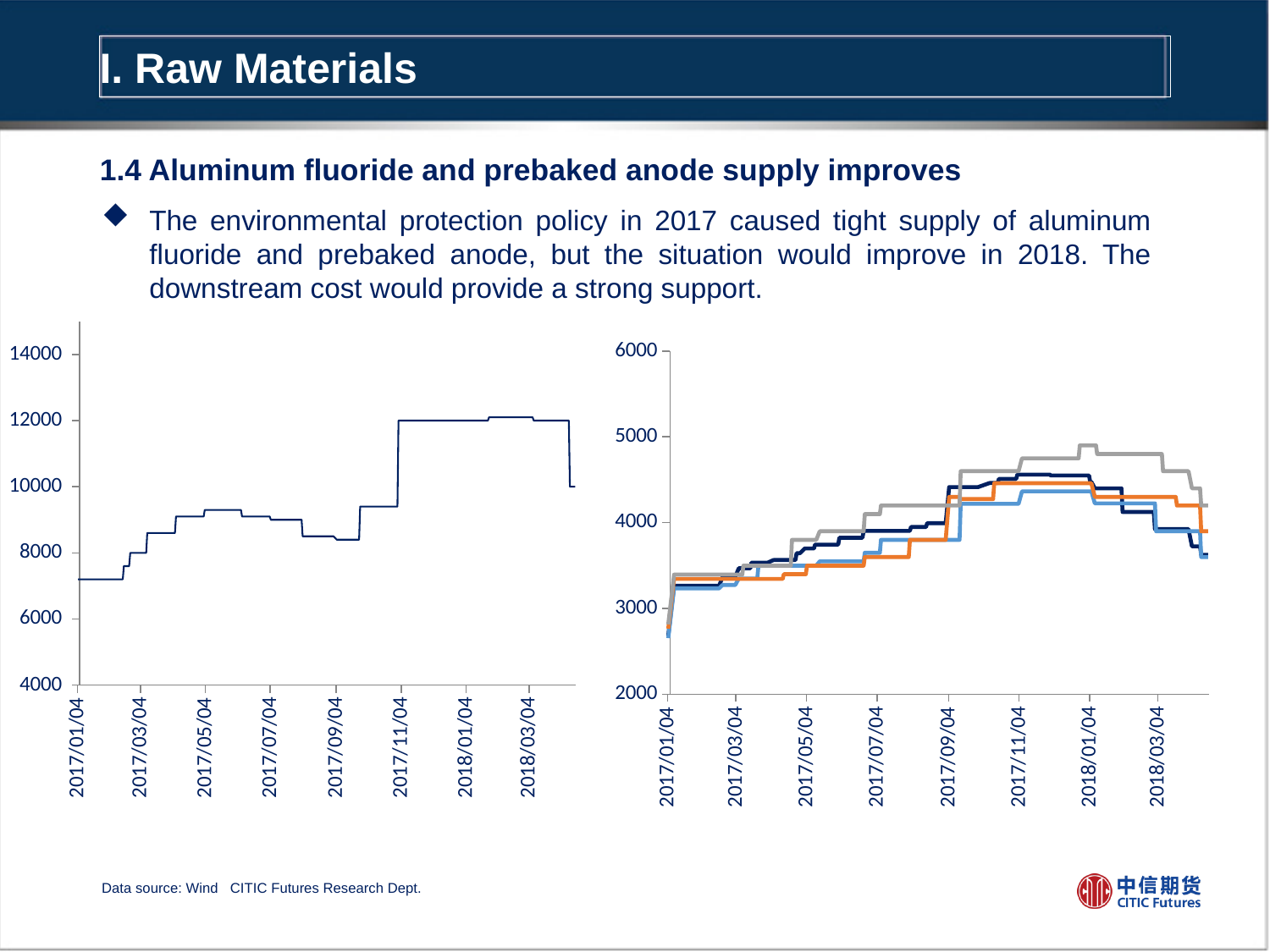

I. Raw Materials
1.4 Aluminum fluoride and prebaked anode supply improves
The environmental protection policy in 2017 caused tight supply of aluminum fluoride and prebaked anode, but the situation would improve in 2018. The downstream cost would provide a strong support.

### Chart

| Category | 氟化铝价格 |
|---|---|
| 43206 | 10000.0 |
| 43203 | 10000.0 |
| 43202 | 10000.0 |
| 43201 | 10000.0 |
| 43200 | 12000.0 |
| 43199 | 12000.0 |
| 43194 | 12000.0 |
| 43193 | 12000.0 |
| 43192 | 12000.0 |
| 43189 | 12000.0 |
| 43188 | 12000.0 |
| 43187 | 12000.0 |
| 43186 | 12000.0 |
| 43185 | 12000.0 |
| 43182 | 12000.0 |
| 43181 | 12000.0 |
| 43180 | 12000.0 |
| 43179 | 12000.0 |
| 43178 | 12000.0 |
| 43175 | 12000.0 |
| 43174 | 12000.0 |
| 43173 | 12000.0 |
| 43172 | 12000.0 |
| 43171 | 12000.0 |
| 43168 | 12000.0 |
| 43167 | 12000.0 |
| 43166 | 12100.0 |
| 43165 | 12100.0 |
| 43164 | 12100.0 |
| 43161 | 12100.0 |
| 43160 | 12100.0 |
| 43159 | 12100.0 |
| 43158 | 12100.0 |
| 43157 | 12100.0 |
| 43154 | 12100.0 |
| 43153 | 12100.0 |
| 43145 | 12100.0 |
| 43144 | 12100.0 |
| 43143 | 12100.0 |
| 43140 | 12100.0 |
| 43139 | 12100.0 |
| 43138 | 12100.0 |
| 43137 | 12100.0 |
| 43136 | 12100.0 |
| 43133 | 12100.0 |
| 43132 | 12100.0 |
| 43131 | 12100.0 |
| 43130 | 12100.0 |
| 43129 | 12100.0 |
| 43126 | 12100.0 |
| 43125 | 12100.0 |
| 43124 | 12000.0 |
| 43123 | 12000.0 |
| 43122 | 12000.0 |
| 43119 | 12000.0 |
| 43118 | 12000.0 |
| 43117 | 12000.0 |
| 43116 | 12000.0 |
| 43115 | 12000.0 |
| 43112 | 12000.0 |
| 43111 | 12000.0 |
| 43110 | 12000.0 |
| 43109 | 12000.0 |
| 43108 | 12000.0 |
| 43105 | 12000.0 |
| 43104 | 12000.0 |
| 43103 | 12000.0 |
| 43102 | 12000.0 |
| 43098 | 12000.0 |
| 43097 | 12000.0 |
| 43096 | 12000.0 |
| 43095 | 12000.0 |
| 43094 | 12000.0 |
| 43091 | 12000.0 |
| 43090 | 12000.0 |
| 43089 | 12000.0 |
| 43088 | 12000.0 |
| 43087 | 12000.0 |
| 43084 | 12000.0 |
| 43083 | 12000.0 |
| 43082 | 12000.0 |
| 43081 | 12000.0 |
| 43080 | 12000.0 |
| 43077 | 12000.0 |
| 43076 | 12000.0 |
| 43075 | 12000.0 |
| 43074 | 12000.0 |
| 43073 | 12000.0 |
| 43070 | 12000.0 |
| 43069 | 12000.0 |
| 43068 | 12000.0 |
| 43067 | 12000.0 |
| 43066 | 12000.0 |
| 43063 | 12000.0 |
| 43062 | 12000.0 |
| 43061 | 12000.0 |
| 43060 | 12000.0 |
| 43059 | 12000.0 |
| 43056 | 12000.0 |
| 43054 | 12000.0 |
| 43053 | 12000.0 |
| 43052 | 12000.0 |
| 43049 | 12000.0 |
| 43048 | 12000.0 |
| 43047 | 12000.0 |
| 43046 | 12000.0 |
| 43045 | 12000.0 |
| 43042 | 12000.0 |
| 43041 | 12000.0 |
| 43040 | 12000.0 |
| 43039 | 9400.0 |
| 43038 | 9400.0 |
| 43035 | 9400.0 |
| 43034 | 9400.0 |
| 43033 | 9400.0 |
| 43032 | 9400.0 |
| 43031 | 9400.0 |
| 43028 | 9400.0 |
| 43027 | 9400.0 |
| 43026 | 9400.0 |
| 43025 | 9400.0 |
| 43024 | 9400.0 |
| 43021 | 9400.0 |
| 43020 | 9400.0 |
| 43019 | 9400.0 |
| 43018 | 9400.0 |
| 43017 | 9400.0 |
| 43007 | 9400.0 |
| 43006 | 9400.0 |
| 43005 | 9400.0 |
| 43004 | 9400.0 |
| 43003 | 8400.0 |
| 43000 | 8400.0 |
| 42999 | 8400.0 |
| 42998 | 8400.0 |
| 42997 | 8400.0 |
| 42996 | 8400.0 |
| 42993 | 8400.0 |
| 42992 | 8400.0 |
| 42991 | 8400.0 |
| 42990 | 8400.0 |
| 42989 | 8400.0 |
| 42986 | 8400.0 |
| 42985 | 8400.0 |
| 42984 | 8400.0 |
| 42983 | 8400.0 |
| 42982 | 8400.0 |
| 42979 | 8500.0 |
| 42978 | 8500.0 |
| 42977 | 8500.0 |
| 42976 | 8500.0 |
| 42975 | 8500.0 |
| 42972 | 8500.0 |
| 42971 | 8500.0 |
| 42970 | 8500.0 |
| 42969 | 8500.0 |
| 42968 | 8500.0 |
| 42965 | 8500.0 |
| 42964 | 8500.0 |
| 42963 | 8500.0 |
| 42962 | 8500.0 |
| 42961 | 8500.0 |
| 42958 | 8500.0 |
| 42957 | 8500.0 |
| 42956 | 8500.0 |
| 42955 | 8500.0 |
| 42954 | 8500.0 |
| 42951 | 8500.0 |
| 42950 | 8500.0 |
| 42949 | 9000.0 |
| 42948 | 9000.0 |
| 42947 | 9000.0 |
| 42944 | 9000.0 |
| 42943 | 9000.0 |
| 42942 | 9000.0 |
| 42941 | 9000.0 |
| 42940 | 9000.0 |
| 42937 | 9000.0 |
| 42936 | 9000.0 |
| 42935 | 9000.0 |
| 42934 | 9000.0 |
| 42933 | 9000.0 |
| 42930 | 9000.0 |
| 42929 | 9000.0 |
| 42928 | 9000.0 |
| 42927 | 9000.0 |
| 42926 | 9000.0 |
| 42923 | 9000.0 |
| 42922 | 9000.0 |
| 42921 | 9000.0 |
| 42920 | 9000.0 |
| 42919 | 9100.0 |
| 42916 | 9100.0 |
| 42915 | 9100.0 |
| 42914 | 9100.0 |
| 42913 | 9100.0 |
| 42912 | 9100.0 |
| 42909 | 9100.0 |
| 42908 | 9100.0 |
| 42907 | 9100.0 |
| 42906 | 9100.0 |
| 42905 | 9100.0 |
| 42902 | 9100.0 |
| 42901 | 9100.0 |
| 42900 | 9100.0 |
| 42899 | 9100.0 |
| 42898 | 9100.0 |
| 42895 | 9100.0 |
| 42894 | 9100.0 |
| 42893 | 9100.0 |
| 42892 | 9300.0 |
| 42891 | 9300.0 |
| 42888 | 9300.0 |
| 42887 | 9300.0 |
| 42886 | 9300.0 |
| 42881 | 9300.0 |
| 42880 | 9300.0 |
| 42879 | 9300.0 |
| 42878 | 9300.0 |
| 42877 | 9300.0 |
| 42874 | 9300.0 |
| 42873 | 9300.0 |
| 42872 | 9300.0 |
| 42871 | 9300.0 |
| 42870 | 9300.0 |
| 42867 | 9300.0 |
| 42866 | 9300.0 |
| 42865 | 9300.0 |
| 42864 | 9300.0 |
| 42863 | 9300.0 |
| 42860 | 9300.0 |
| 42859 | 9300.0 |
| 42858 | 9300.0 |
| 42857 | 9100.0 |
| 42853 | 9100.0 |
| 42852 | 9100.0 |
| 42851 | 9100.0 |
| 42850 | 9100.0 |
| 42849 | 9100.0 |
| 42846 | 9100.0 |
| 42845 | 9100.0 |
| 42844 | 9100.0 |
| 42843 | 9100.0 |
| 42842 | 9100.0 |
| 42839 | 9100.0 |
| 42838 | 9100.0 |
| 42837 | 9100.0 |
| 42836 | 9100.0 |
| 42835 | 9100.0 |
| 42832 | 9100.0 |
| 42831 | 9100.0 |
| 42830 | 8600.0 |
| 42825 | 8600.0 |
| 42824 | 8600.0 |
| 42823 | 8600.0 |
| 42822 | 8600.0 |
| 42821 | 8600.0 |
| 42818 | 8600.0 |
| 42817 | 8600.0 |
| 42816 | 8600.0 |
| 42815 | 8600.0 |
| 42814 | 8600.0 |
| 42811 | 8600.0 |
| 42810 | 8600.0 |
| 42809 | 8600.0 |
| 42808 | 8600.0 |
| 42807 | 8600.0 |
| 42804 | 8600.0 |
| 42803 | 8000.0 |
| 42802 | 8000.0 |
| 42801 | 8000.0 |
| 42800 | 8000.0 |
| 42797 | 8000.0 |
| 42796 | 8000.0 |
| 42795 | 8000.0 |
| 42794 | 8000.0 |
| 42793 | 8000.0 |
| 42790 | 8000.0 |
| 42789 | 8000.0 |
| 42788 | 8000.0 |
| 42787 | 7600.0 |
| 42786 | 7600.0 |
| 42783 | 7600.0 |
| 42782 | 7600.0 |
| 42781 | 7200.0 |
| 42780 | 7200.0 |
| 42779 | 7200.0 |
| 42776 | 7200.0 |
| 42775 | 7200.0 |
| 42774 | 7200.0 |
| 42773 | 7200.0 |
| 42772 | 7200.0 |
| 42769 | 7200.0 |
| 42761 | 7200.0 |
| 42760 | 7200.0 |
| 42759 | 7200.0 |
| 42758 | 7200.0 |
| 42755 | 7200.0 |
| 42754 | 7200.0 |
| 42753 | 7200.0 |
| 42752 | 7200.0 |
| 42751 | 7200.0 |
| 42748 | 7200.0 |
| 42747 | 7200.0 |
| 42746 | 7200.0 |
| 42745 | 7200.0 |
| 42744 | 7200.0 |
| 42739 | 7200.0 |

### Chart

| Category | 华东地区 | 华中地区 | 西南地区 | 西北地区 |
|---|---|---|---|---|
|  | None | None | None | None |
| 43206 | 3625.0 | 3600.0 | 3900.0 | 4200.0 |
| 43203 | 3625.0 | 3600.0 | 3900.0 | 4200.0 |
| 43202 | 3625.0 | 3600.0 | 3900.0 | 4200.0 |
| 43201 | 3625.0 | 3600.0 | 3900.0 | 4200.0 |
| 43200 | 3625.0 | 3600.0 | 3900.0 | 4200.0 |
| 43199 | 3725.0 | 3900.0 | 4200.0 | 4400.0 |
| 43194 | 3725.0 | 3900.0 | 4200.0 | 4400.0 |
| 43193 | 3725.0 | 3900.0 | 4200.0 | 4400.0 |
| 43192 | 3725.0 | 3900.0 | 4200.0 | 4400.0 |
| 43189 | 3925.0 | 3900.0 | 4200.0 | 4600.0 |
| 43188 | 3925.0 | 3900.0 | 4200.0 | 4600.0 |
| 43187 | 3925.0 | 3900.0 | 4200.0 | 4600.0 |
| 43186 | 3925.0 | 3900.0 | 4200.0 | 4600.0 |
| 43185 | 3925.0 | 3900.0 | 4200.0 | 4600.0 |
| 43182 | 3925.0 | 3900.0 | 4200.0 | 4600.0 |
| 43181 | 3925.0 | 3900.0 | 4200.0 | 4600.0 |
| 43180 | 3925.0 | 3900.0 | 4200.0 | 4600.0 |
| 43179 | 3925.0 | 3900.0 | 4200.0 | 4600.0 |
| 43178 | 3925.0 | 3900.0 | 4300.0 | 4600.0 |
| 43175 | 3925.0 | 3900.0 | 4300.0 | 4600.0 |
| 43174 | 3925.0 | 3900.0 | 4300.0 | 4600.0 |
| 43173 | 3925.0 | 3900.0 | 4300.0 | 4600.0 |
| 43172 | 3925.0 | 3900.0 | 4300.0 | 4600.0 |
| 43171 | 3925.0 | 3900.0 | 4300.0 | 4600.0 |
| 43168 | 3925.0 | 3900.0 | 4300.0 | 4600.0 |
| 43167 | 3925.0 | 3900.0 | 4300.0 | 4600.0 |
| 43166 | 3925.0 | 3900.0 | 4300.0 | 4800.0 |
| 43165 | 3925.0 | 3900.0 | 4300.0 | 4800.0 |
| 43164 | 3925.0 | 3900.0 | 4300.0 | 4800.0 |
| 43161 | 3925.0 | 3900.0 | 4300.0 | 4800.0 |
| 43160 | 3925.0 | 4225.0 | 4300.0 | 4800.0 |
| 43159 | 4125.0 | 4225.0 | 4300.0 | 4800.0 |
| 43158 | 4125.0 | 4225.0 | 4300.0 | 4800.0 |
| 43157 | 4125.0 | 4225.0 | 4300.0 | 4800.0 |
| 43154 | 4125.0 | 4225.0 | 4300.0 | 4800.0 |
| 43153 | 4125.0 | 4225.0 | 4300.0 | 4800.0 |
| 43145 | 4125.0 | 4225.0 | 4300.0 | 4800.0 |
| 43144 | 4125.0 | 4225.0 | 4300.0 | 4800.0 |
| 43143 | 4125.0 | 4225.0 | 4300.0 | 4800.0 |
| 43140 | 4125.0 | 4225.0 | 4300.0 | 4800.0 |
| 43139 | 4125.0 | 4225.0 | 4300.0 | 4800.0 |
| 43138 | 4125.0 | 4225.0 | 4300.0 | 4800.0 |
| 43137 | 4125.0 | 4225.0 | 4300.0 | 4800.0 |
| 43136 | 4125.0 | 4225.0 | 4300.0 | 4800.0 |
| 43133 | 4125.0 | 4225.0 | 4300.0 | 4800.0 |
| 43132 | 4125.0 | 4225.0 | 4300.0 | 4800.0 |
| 43131 | 4400.0 | 4225.0 | 4300.0 | 4800.0 |
| 43130 | 4400.0 | 4225.0 | 4300.0 | 4800.0 |
| 43129 | 4400.0 | 4225.0 | 4300.0 | 4800.0 |
| 43126 | 4400.0 | 4225.0 | 4300.0 | 4800.0 |
| 43125 | 4400.0 | 4225.0 | 4300.0 | 4800.0 |
| 43124 | 4400.0 | 4225.0 | 4300.0 | 4800.0 |
| 43123 | 4400.0 | 4225.0 | 4300.0 | 4800.0 |
| 43122 | 4400.0 | 4225.0 | 4300.0 | 4800.0 |
| 43119 | 4400.0 | 4225.0 | 4300.0 | 4800.0 |
| 43118 | 4400.0 | 4225.0 | 4300.0 | 4800.0 |
| 43117 | 4400.0 | 4225.0 | 4300.0 | 4800.0 |
| 43116 | 4400.0 | 4225.0 | 4300.0 | 4800.0 |
| 43115 | 4400.0 | 4225.0 | 4300.0 | 4800.0 |
| 43112 | 4400.0 | 4225.0 | 4300.0 | 4800.0 |
| 43111 | 4400.0 | 4225.0 | 4300.0 | 4800.0 |
| 43110 | 4400.0 | 4225.0 | 4300.0 | 4800.0 |
| 43109 | 4400.0 | 4225.0 | 4300.0 | 4900.0 |
| 43108 | 4400.0 | 4225.0 | 4300.0 | 4900.0 |
| 43105 | 4475.0 | 4365.0 | 4460.0 | 4900.0 |
| 43104 | 4475.0 | 4365.0 | 4460.0 | 4900.0 |
| 43103 | 4550.0 | 4365.0 | 4460.0 | 4900.0 |
| 43102 | 4550.0 | 4365.0 | 4460.0 | 4900.0 |
| 43098 | 4550.0 | 4365.0 | 4460.0 | 4900.0 |
| 43097 | 4550.0 | 4365.0 | 4460.0 | 4900.0 |
| 43096 | 4550.0 | 4365.0 | 4460.0 | 4900.0 |
| 43095 | 4550.0 | 4365.0 | 4460.0 | 4900.0 |
| 43094 | 4550.0 | 4365.0 | 4460.0 | 4750.0 |
| 43091 | 4550.0 | 4365.0 | 4460.0 | 4750.0 |
| 43090 | 4550.0 | 4365.0 | 4460.0 | 4750.0 |
| 43089 | 4550.0 | 4365.0 | 4460.0 | 4750.0 |
| 43088 | 4550.0 | 4365.0 | 4460.0 | 4750.0 |
| 43087 | 4550.0 | 4365.0 | 4460.0 | 4750.0 |
| 43084 | 4550.0 | 4365.0 | 4460.0 | 4750.0 |
| 43083 | 4550.0 | 4365.0 | 4460.0 | 4750.0 |
| 43082 | 4550.0 | 4365.0 | 4460.0 | 4750.0 |
| 43081 | 4550.0 | 4365.0 | 4460.0 | 4750.0 |
| 43080 | 4550.0 | 4365.0 | 4460.0 | 4750.0 |
| 43077 | 4550.0 | 4365.0 | 4460.0 | 4750.0 |
| 43076 | 4550.0 | 4365.0 | 4460.0 | 4750.0 |
| 43075 | 4550.0 | 4365.0 | 4460.0 | 4750.0 |
| 43074 | 4550.0 | 4365.0 | 4460.0 | 4750.0 |
| 43073 | 4550.0 | 4365.0 | 4460.0 | 4750.0 |
| 43070 | 4550.0 | 4365.0 | 4460.0 | 4750.0 |
| 43069 | 4560.0 | 4365.0 | 4460.0 | 4750.0 |
| 43068 | 4560.0 | 4365.0 | 4460.0 | 4750.0 |
| 43067 | 4560.0 | 4365.0 | 4460.0 | 4750.0 |
| 43066 | 4560.0 | 4365.0 | 4460.0 | 4750.0 |
| 43063 | 4560.0 | 4365.0 | 4460.0 | 4750.0 |
| 43062 | 4560.0 | 4365.0 | 4460.0 | 4750.0 |
| 43061 | 4560.0 | 4365.0 | 4460.0 | 4750.0 |
| 43060 | 4560.0 | 4365.0 | 4460.0 | 4750.0 |
| 43059 | 4560.0 | 4365.0 | 4460.0 | 4750.0 |
| 43056 | 4560.0 | 4365.0 | 4460.0 | 4750.0 |
| 43054 | 4560.0 | 4365.0 | 4460.0 | 4750.0 |
| 43053 | 4560.0 | 4365.0 | 4460.0 | 4750.0 |
| 43052 | 4560.0 | 4365.0 | 4460.0 | 4750.0 |
| 43049 | 4560.0 | 4365.0 | 4460.0 | 4750.0 |
| 43048 | 4560.0 | 4365.0 | 4460.0 | 4750.0 |
| 43047 | 4560.0 | 4365.0 | 4460.0 | 4750.0 |
| 43046 | 4560.0 | 4365.0 | 4460.0 | 4750.0 |
| 43045 | 4560.0 | 4365.0 | 4460.0 | 4750.0 |
| 43042 | 4560.0 | 4220.0 | 4460.0 | 4600.0 |
| 43041 | 4560.0 | 4220.0 | 4460.0 | 4600.0 |
| 43040 | 4510.0 | 4220.0 | 4460.0 | 4600.0 |
| 43039 | 4510.0 | 4220.0 | 4460.0 | 4600.0 |
| 43038 | 4510.0 | 4220.0 | 4460.0 | 4600.0 |
| 43035 | 4510.0 | 4220.0 | 4460.0 | 4600.0 |
| 43034 | 4510.0 | 4220.0 | 4460.0 | 4600.0 |
| 43033 | 4510.0 | 4220.0 | 4460.0 | 4600.0 |
| 43032 | 4510.0 | 4220.0 | 4460.0 | 4600.0 |
| 43031 | 4510.0 | 4220.0 | 4460.0 | 4600.0 |
| 43028 | 4510.0 | 4220.0 | 4460.0 | 4600.0 |
| 43027 | 4510.0 | 4220.0 | 4460.0 | 4600.0 |
| 43026 | 4510.0 | 4220.0 | 4460.0 | 4600.0 |
| 43025 | 4510.0 | 4220.0 | 4460.0 | 4600.0 |
| 43024 | 4462.5 | 4220.0 | 4460.0 | 4600.0 |
| 43021 | 4462.5 | 4220.0 | 4460.0 | 4600.0 |
| 43020 | 4462.5 | 4220.0 | 4275.0 | 4600.0 |
| 43019 | 4462.5 | 4220.0 | 4275.0 | 4600.0 |
| 43018 | 4462.5 | 4220.0 | 4275.0 | 4600.0 |
| 43017 | 4462.5 | 4220.0 | 4275.0 | 4600.0 |
| 43007 | 4415.0 | 4220.0 | 4275.0 | 4600.0 |
| 43006 | 4415.0 | 4220.0 | 4275.0 | 4600.0 |
| 43005 | 4415.0 | 4220.0 | 4275.0 | 4600.0 |
| 43004 | 4415.0 | 4220.0 | 4275.0 | 4600.0 |
| 43003 | 4415.0 | 4220.0 | 4275.0 | 4600.0 |
| 43000 | 4415.0 | 4220.0 | 4275.0 | 4600.0 |
| 42999 | 4415.0 | 4220.0 | 4275.0 | 4600.0 |
| 42998 | 4415.0 | 4220.0 | 4275.0 | 4600.0 |
| 42997 | 4415.0 | 4220.0 | 4275.0 | 4600.0 |
| 42996 | 4415.0 | 4220.0 | 4275.0 | 4600.0 |
| 42993 | 4415.0 | 4220.0 | 4275.0 | 4600.0 |
| 42992 | 4415.0 | 4220.0 | 4275.0 | 4600.0 |
| 42991 | 4415.0 | 3800.0 | 4300.0 | 4200.0 |
| 42990 | 4415.0 | 3800.0 | 4300.0 | 4200.0 |
| 42989 | 4415.0 | 3800.0 | 4300.0 | 4200.0 |
| 42986 | 4415.0 | 3800.0 | 4300.0 | 4200.0 |
| 42985 | 4415.0 | 3800.0 | 4300.0 | 4200.0 |
| 42984 | 4415.0 | 3800.0 | 4300.0 | 4200.0 |
| 42983 | 4415.0 | 3800.0 | 4300.0 | 4200.0 |
| 42982 | 4415.0 | 3800.0 | 4300.0 | 4200.0 |
| 42979 | 3995.0 | 3800.0 | 3800.0 | 4200.0 |
| 42978 | 3995.0 | 3800.0 | 3800.0 | 4200.0 |
| 42977 | 3995.0 | 3800.0 | 3800.0 | 4200.0 |
| 42976 | 3995.0 | 3800.0 | 3800.0 | 4200.0 |
| 42975 | 3995.0 | 3800.0 | 3800.0 | 4200.0 |
| 42972 | 3995.0 | 3800.0 | 3800.0 | 4200.0 |
| 42971 | 3995.0 | 3800.0 | 3800.0 | 4200.0 |
| 42970 | 3995.0 | 3800.0 | 3800.0 | 4200.0 |
| 42969 | 3995.0 | 3800.0 | 3800.0 | 4200.0 |
| 42968 | 3995.0 | 3800.0 | 3800.0 | 4200.0 |
| 42965 | 3995.0 | 3800.0 | 3800.0 | 4200.0 |
| 42964 | 3995.0 | 3800.0 | 3800.0 | 4200.0 |
| 42963 | 3995.0 | 3800.0 | 3800.0 | 4200.0 |
| 42962 | 3950.0 | 3800.0 | 3800.0 | 4200.0 |
| 42961 | 3950.0 | 3800.0 | 3800.0 | 4200.0 |
| 42958 | 3950.0 | 3800.0 | 3800.0 | 4200.0 |
| 42957 | 3950.0 | 3800.0 | 3800.0 | 4200.0 |
| 42956 | 3950.0 | 3800.0 | 3800.0 | 4200.0 |
| 42955 | 3950.0 | 3800.0 | 3800.0 | 4200.0 |
| 42954 | 3950.0 | 3800.0 | 3800.0 | 4200.0 |
| 42951 | 3950.0 | 3800.0 | 3800.0 | 4200.0 |
| 42950 | 3950.0 | 3800.0 | 3800.0 | 4200.0 |
| 42949 | 3950.0 | 3800.0 | 3800.0 | 4200.0 |
| 42948 | 3905.0 | 3800.0 | 3800.0 | 4200.0 |
| 42947 | 3905.0 | 3800.0 | 3600.0 | 4200.0 |
| 42944 | 3905.0 | 3800.0 | 3600.0 | 4200.0 |
| 42943 | 3905.0 | 3800.0 | 3600.0 | 4200.0 |
| 42942 | 3905.0 | 3800.0 | 3600.0 | 4200.0 |
| 42941 | 3905.0 | 3800.0 | 3600.0 | 4200.0 |
| 42940 | 3905.0 | 3800.0 | 3600.0 | 4200.0 |
| 42937 | 3905.0 | 3800.0 | 3600.0 | 4200.0 |
| 42936 | 3905.0 | 3800.0 | 3600.0 | 4200.0 |
| 42935 | 3905.0 | 3800.0 | 3600.0 | 4200.0 |
| 42934 | 3905.0 | 3800.0 | 3600.0 | 4200.0 |
| 42933 | 3905.0 | 3800.0 | 3600.0 | 4200.0 |
| 42930 | 3905.0 | 3800.0 | 3600.0 | 4200.0 |
| 42929 | 3905.0 | 3800.0 | 3600.0 | 4200.0 |
| 42928 | 3905.0 | 3800.0 | 3600.0 | 4200.0 |
| 42927 | 3905.0 | 3800.0 | 3600.0 | 4200.0 |
| 42926 | 3905.0 | 3800.0 | 3600.0 | 4200.0 |
| 42923 | 3905.0 | 3800.0 | 3600.0 | 4200.0 |
| 42922 | 3905.0 | 3650.0 | 3600.0 | 4100.0 |
| 42921 | 3905.0 | 3650.0 | 3600.0 | 4100.0 |
| 42920 | 3905.0 | 3650.0 | 3600.0 | 4100.0 |
| 42919 | 3905.0 | 3650.0 | 3600.0 | 4100.0 |
| 42916 | 3905.0 | 3650.0 | 3600.0 | 4100.0 |
| 42915 | 3905.0 | 3650.0 | 3600.0 | 4100.0 |
| 42914 | 3905.0 | 3650.0 | 3600.0 | 4100.0 |
| 42913 | 3905.0 | 3650.0 | 3600.0 | 4100.0 |
| 42912 | 3905.0 | 3650.0 | 3600.0 | 4100.0 |
| 42909 | 3905.0 | 3650.0 | 3600.0 | 4100.0 |
| 42908 | 3905.0 | 3550.0 | 3500.0 | 3900.0 |
| 42907 | 3825.0 | 3550.0 | 3500.0 | 3900.0 |
| 42906 | 3825.0 | 3550.0 | 3500.0 | 3900.0 |
| 42905 | 3825.0 | 3550.0 | 3500.0 | 3900.0 |
| 42902 | 3825.0 | 3550.0 | 3500.0 | 3900.0 |
| 42901 | 3825.0 | 3550.0 | 3500.0 | 3900.0 |
| 42900 | 3825.0 | 3550.0 | 3500.0 | 3900.0 |
| 42899 | 3825.0 | 3550.0 | 3500.0 | 3900.0 |
| 42898 | 3825.0 | 3550.0 | 3500.0 | 3900.0 |
| 42895 | 3825.0 | 3550.0 | 3500.0 | 3900.0 |
| 42894 | 3825.0 | 3550.0 | 3500.0 | 3900.0 |
| 42893 | 3825.0 | 3550.0 | 3500.0 | 3900.0 |
| 42892 | 3825.0 | 3550.0 | 3500.0 | 3900.0 |
| 42891 | 3825.0 | 3550.0 | 3500.0 | 3900.0 |
| 42888 | 3825.0 | 3550.0 | 3500.0 | 3900.0 |
| 42887 | 3825.0 | 3550.0 | 3500.0 | 3900.0 |
| 42886 | 3745.0 | 3550.0 | 3500.0 | 3900.0 |
| 42881 | 3745.0 | 3550.0 | 3500.0 | 3900.0 |
| 42880 | 3745.0 | 3550.0 | 3500.0 | 3900.0 |
| 42879 | 3745.0 | 3550.0 | 3500.0 | 3900.0 |
| 42878 | 3745.0 | 3550.0 | 3500.0 | 3900.0 |
| 42877 | 3745.0 | 3550.0 | 3500.0 | 3900.0 |
| 42874 | 3745.0 | 3550.0 | 3500.0 | 3900.0 |
| 42873 | 3745.0 | 3550.0 | 3500.0 | 3900.0 |
| 42872 | 3745.0 | 3550.0 | 3500.0 | 3900.0 |
| 42871 | 3745.0 | 3550.0 | 3500.0 | 3900.0 |
| 42870 | 3745.0 | 3550.0 | 3500.0 | 3900.0 |
| 42867 | 3745.0 | 3500.0 | 3500.0 | 3800.0 |
| 42866 | 3745.0 | 3500.0 | 3500.0 | 3800.0 |
| 42865 | 3700.0 | 3500.0 | 3500.0 | 3800.0 |
| 42864 | 3700.0 | 3500.0 | 3500.0 | 3800.0 |
| 42863 | 3700.0 | 3500.0 | 3500.0 | 3800.0 |
| 42860 | 3700.0 | 3500.0 | 3500.0 | 3800.0 |
| 42859 | 3700.0 | 3500.0 | 3500.0 | 3800.0 |
| 42858 | 3700.0 | 3500.0 | 3400.0 | 3800.0 |
| 42857 | 3700.0 | 3500.0 | 3400.0 | 3800.0 |
| 42853 | 3645.0 | 3500.0 | 3400.0 | 3800.0 |
| 42852 | 3645.0 | 3500.0 | 3400.0 | 3800.0 |
| 42851 | 3645.0 | 3500.0 | 3400.0 | 3800.0 |
| 42850 | 3645.0 | 3500.0 | 3400.0 | 3800.0 |
| 42849 | 3565.0 | 3500.0 | 3400.0 | 3800.0 |
| 42846 | 3565.0 | 3500.0 | 3400.0 | 3800.0 |
| 42845 | 3565.0 | 3500.0 | 3400.0 | 3500.0 |
| 42844 | 3565.0 | 3500.0 | 3400.0 | 3500.0 |
| 42843 | 3565.0 | 3500.0 | 3400.0 | 3500.0 |
| 42842 | 3565.0 | 3500.0 | 3400.0 | 3500.0 |
| 42839 | 3565.0 | 3500.0 | 3400.0 | 3500.0 |
| 42838 | 3565.0 | 3500.0 | 3345.0 | 3500.0 |
| 42837 | 3565.0 | 3500.0 | 3345.0 | 3500.0 |
| 42836 | 3565.0 | 3500.0 | 3345.0 | 3500.0 |
| 42835 | 3565.0 | 3500.0 | 3345.0 | 3500.0 |
| 42832 | 3565.0 | 3500.0 | 3345.0 | 3500.0 |
| 42831 | 3565.0 | 3500.0 | 3345.0 | 3500.0 |
| 42830 | 3565.0 | 3500.0 | 3345.0 | 3500.0 |
| 42825 | 3535.0 | 3500.0 | 3345.0 | 3500.0 |
| 42824 | 3535.0 | 3500.0 | 3345.0 | 3500.0 |
| 42823 | 3535.0 | 3500.0 | 3345.0 | 3500.0 |
| 42822 | 3535.0 | 3500.0 | 3345.0 | 3500.0 |
| 42821 | 3535.0 | 3500.0 | 3345.0 | 3500.0 |
| 42818 | 3535.0 | 3500.0 | 3345.0 | 3500.0 |
| 42817 | 3535.0 | 3500.0 | 3345.0 | 3500.0 |
| 42816 | 3535.0 | 3350.0 | 3345.0 | 3500.0 |
| 42815 | 3535.0 | 3350.0 | 3345.0 | 3500.0 |
| 42814 | 3535.0 | 3350.0 | 3345.0 | 3500.0 |
| 42811 | 3535.0 | 3350.0 | 3345.0 | 3500.0 |
| 42810 | 3470.0 | 3350.0 | 3345.0 | 3500.0 |
| 42809 | 3470.0 | 3350.0 | 3345.0 | 3500.0 |
| 42808 | 3470.0 | 3350.0 | 3345.0 | 3500.0 |
| 42807 | 3470.0 | 3350.0 | 3345.0 | 3500.0 |
| 42804 | 3470.0 | 3350.0 | 3345.0 | 3500.0 |
| 42803 | 3470.0 | 3350.0 | 3345.0 | 3395.0 |
| 42802 | 3470.0 | 3350.0 | 3345.0 | 3395.0 |
| 42801 | 3470.0 | 3350.0 | 3345.0 | 3395.0 |
| 42800 | 3470.0 | 3350.0 | 3345.0 | 3395.0 |
| 42797 | 3370.0 | 3275.0 | 3345.0 | 3395.0 |
| 42796 | 3370.0 | 3275.0 | 3345.0 | 3395.0 |
| 42795 | 3370.0 | 3275.0 | 3345.0 | 3395.0 |
| 42794 | 3370.0 | 3275.0 | 3345.0 | 3395.0 |
| 42793 | 3370.0 | 3275.0 | 3345.0 | 3395.0 |
| 42790 | 3370.0 | 3275.0 | 3345.0 | 3395.0 |
| 42789 | 3370.0 | 3275.0 | 3345.0 | 3395.0 |
| 42788 | 3370.0 | 3275.0 | 3345.0 | 3395.0 |
| 42787 | 3370.0 | 3275.0 | 3345.0 | 3395.0 |
| 42786 | 3370.0 | 3275.0 | 3345.0 | 3395.0 |
| 42783 | 3265.0 | 3235.0 | 3345.0 | 3395.0 |
| 42782 | 3265.0 | 3235.0 | 3345.0 | 3395.0 |
| 42781 | 3265.0 | 3235.0 | 3345.0 | 3395.0 |
| 42780 | 3265.0 | 3235.0 | 3345.0 | 3395.0 |
| 42779 | 3265.0 | 3235.0 | 3345.0 | 3395.0 |
| 42776 | 3265.0 | 3235.0 | 3345.0 | 3395.0 |
| 42775 | 3265.0 | 3235.0 | 3345.0 | 3395.0 |
| 42774 | 3265.0 | 3235.0 | 3345.0 | 3395.0 |
| 42773 | 3265.0 | 3235.0 | 3345.0 | 3395.0 |
| 42772 | 3265.0 | 3235.0 | 3345.0 | 3395.0 |
| 42769 | 3265.0 | 3235.0 | 3345.0 | 3395.0 |
| 42761 | 3265.0 | 3235.0 | 3345.0 | 3395.0 |
| 42760 | 3265.0 | 3235.0 | 3345.0 | 3395.0 |
| 42759 | 3265.0 | 3235.0 | 3345.0 | 3395.0 |
| 42758 | 3265.0 | 3235.0 | 3345.0 | 3395.0 |
| 42755 | 3265.0 | 3235.0 | 3345.0 | 3395.0 |
| 42754 | 3265.0 | 3235.0 | 3345.0 | 3395.0 |
| 42753 | 3265.0 | 3235.0 | 3345.0 | 3395.0 |
| 42752 | 3265.0 | 3235.0 | 3345.0 | 3395.0 |
| 42751 | 3265.0 | 3235.0 | 3345.0 | 3395.0 |
| 42748 | 3265.0 | 3235.0 | 3345.0 | 3395.0 |
| 42747 | 3265.0 | 3235.0 | 3345.0 | 3395.0 |
| 42746 | 3265.0 | 3235.0 | 3345.0 | 3395.0 |
| 42745 | 3265.0 | 3235.0 | 3345.0 | 3395.0 |
| 42744 | 3265.0 | 3235.0 | 3345.0 | 3395.0 |
| 42739 | 2685.0 | 2655.0 | 2765.0 | 2815.0 |
Data source: Wind   CITIC Futures Research Dept.